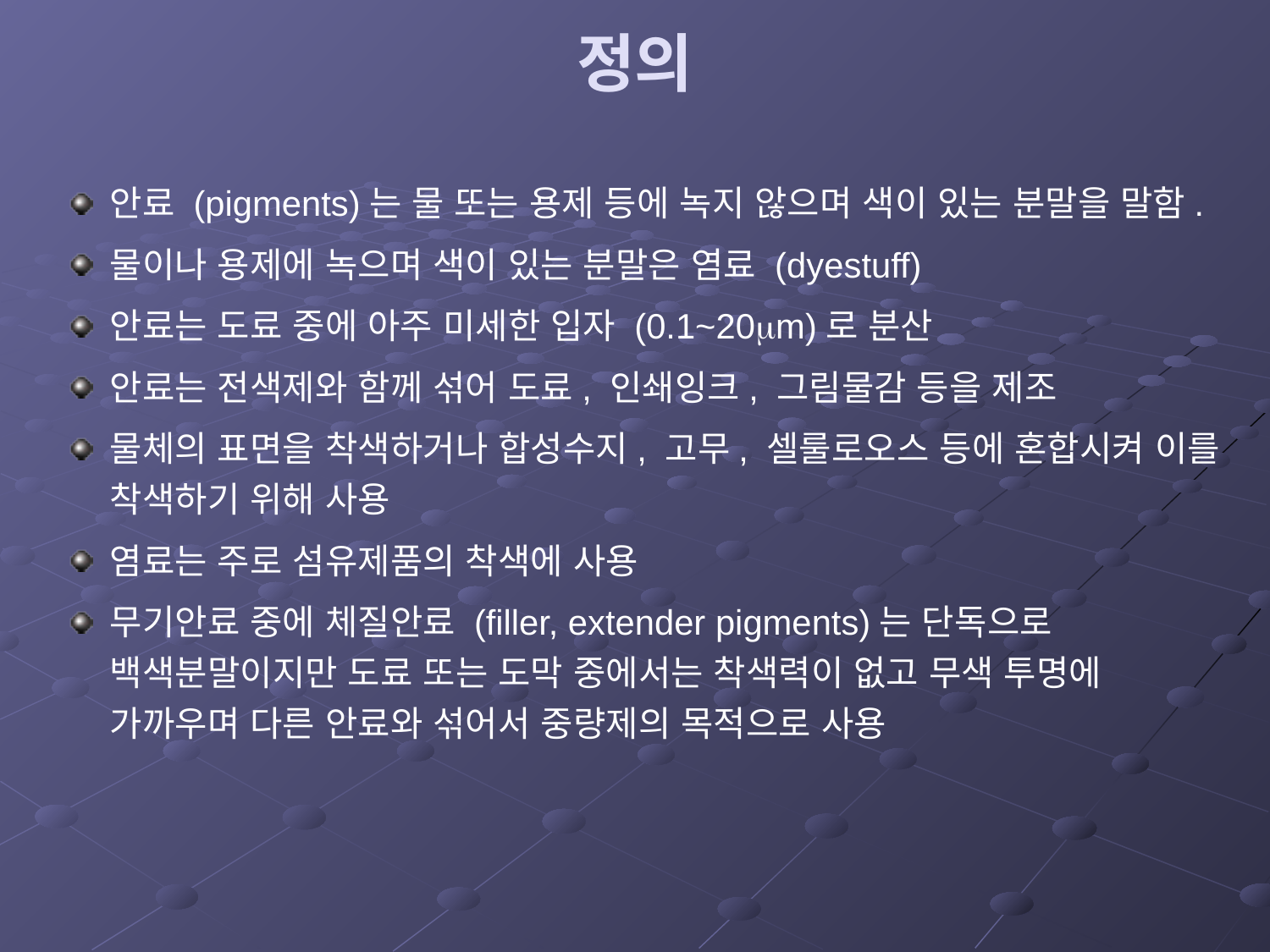

# 정의
안료 (pigments)는 물 또는 용제 등에 녹지 않으며 색이 있는 분말을 말함.
물이나 용제에 녹으며 색이 있는 분말은 염료 (dyestuff)
안료는 도료 중에 아주 미세한 입자 (0.1~20μm)로 분산
안료는 전색제와 함께 섞어 도료, 인쇄잉크, 그림물감 등을 제조
물체의 표면을 착색하거나 합성수지, 고무, 셀룰로오스 등에 혼합시켜 이를 착색하기 위해 사용
염료는 주로 섬유제품의 착색에 사용
무기안료 중에 체질안료 (filler, extender pigments)는 단독으로 백색분말이지만 도료 또는 도막 중에서는 착색력이 없고 무색 투명에 가까우며 다른 안료와 섞어서 중량제의 목적으로 사용